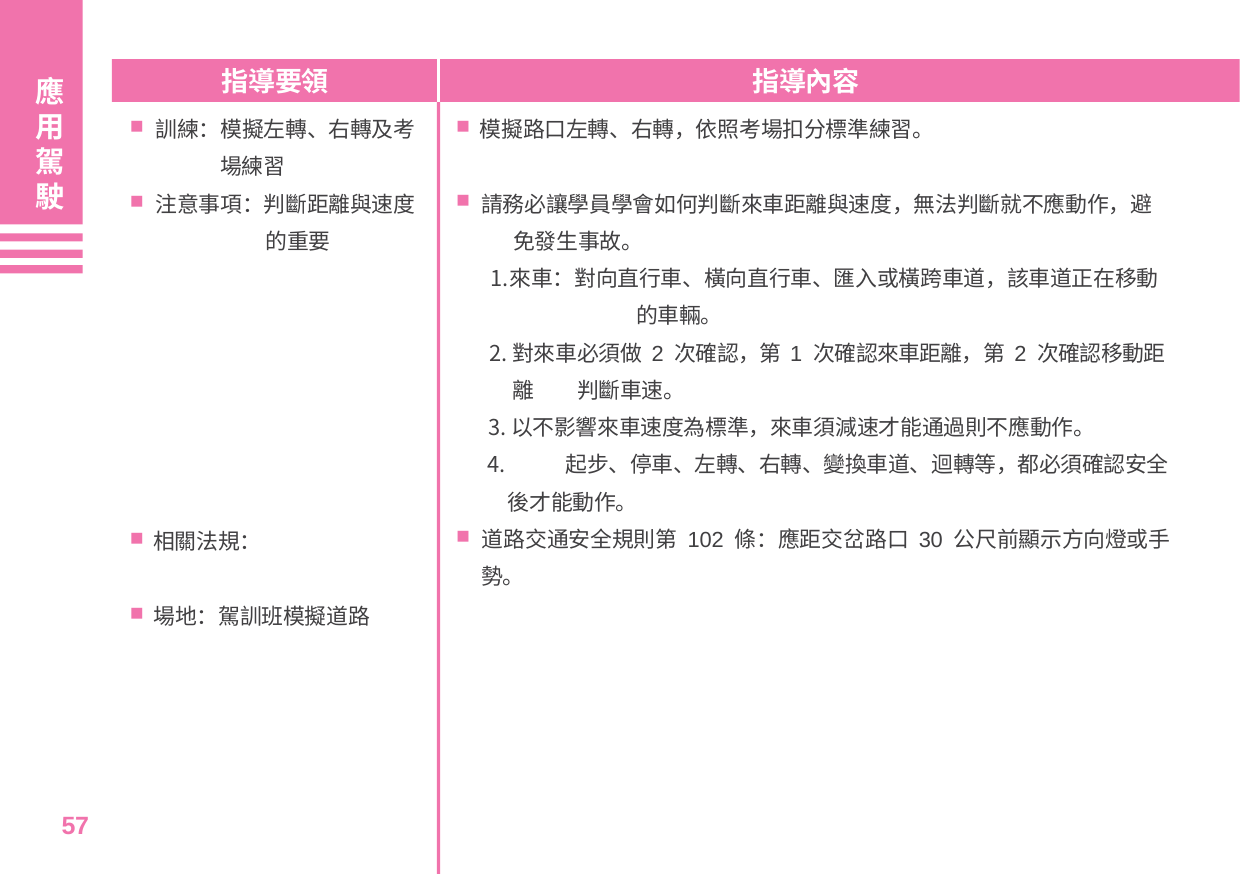

指導要領
指導內容
應用駕駛
訓練：模擬左轉、右轉及考
場練習
注意事項：判斷距離與速度
的重要
模擬路口左轉、右轉，依照考場扣分標準練習。
請務必讓學員學會如何判斷來車距離與速度，無法判斷就不應動作，避	免發生事故。
來車：對向直行車、橫向直行車、匯入或橫跨車道，該車道正在移動	的車輛。
對來車必須做 2 次確認，第 1 次確認來車距離，第 2 次確認移動距離	判斷車速。
以不影響來車速度為標準，來車須減速才能通過則不應動作。
	起步、停車、左轉、右轉、變換車道、迴轉等，都必須確認安全後才能動作。
道路交通安全規則第 102 條：應距交岔路口 30 公尺前顯示方向燈或手勢。

相關法規：
場地：駕訓班模擬道路
57